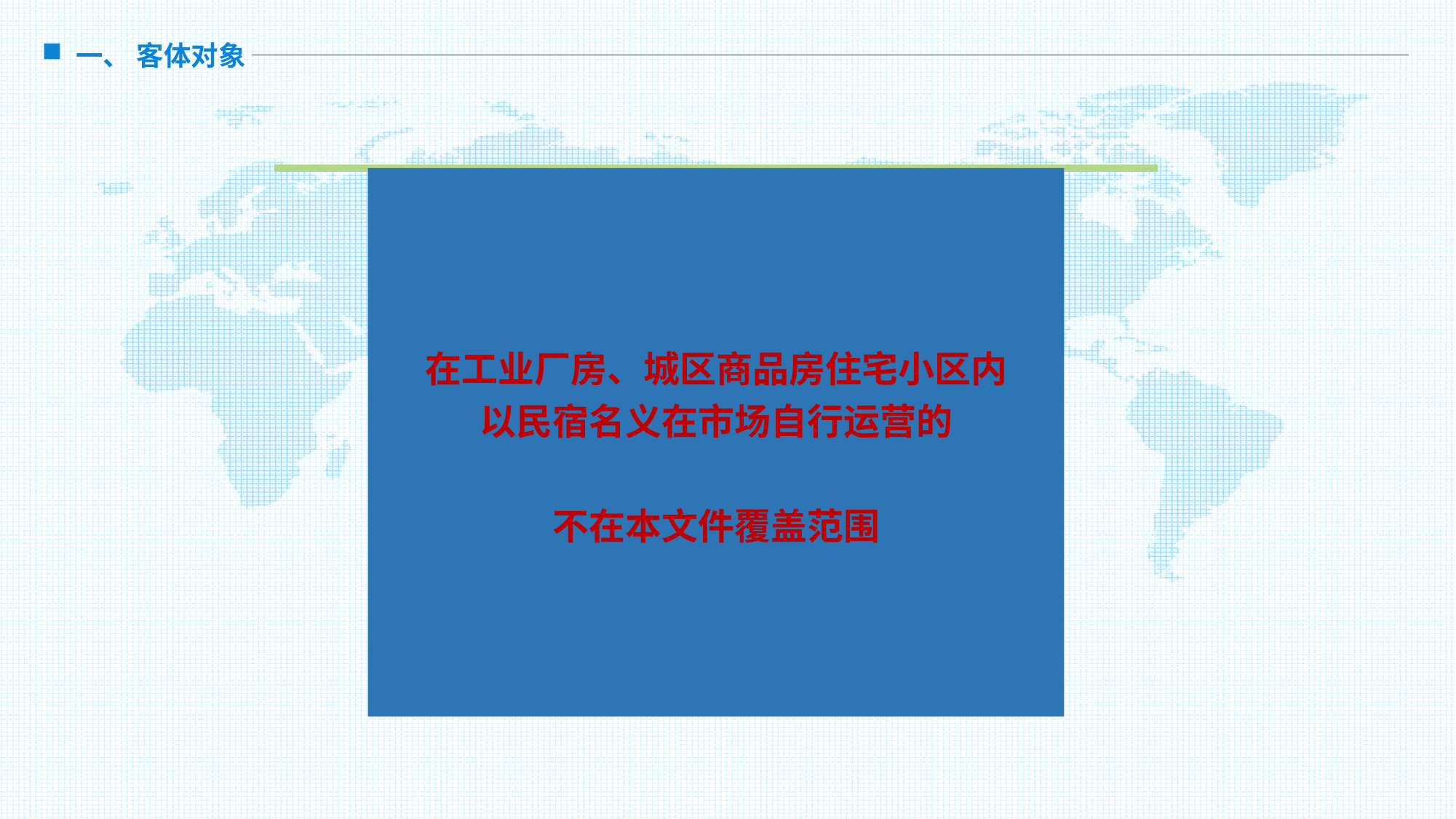

一、 客体对象

在工业厂房、城区商品房住宅小区内
以民宿名义在市场自行运营的

不在本文件覆盖范围